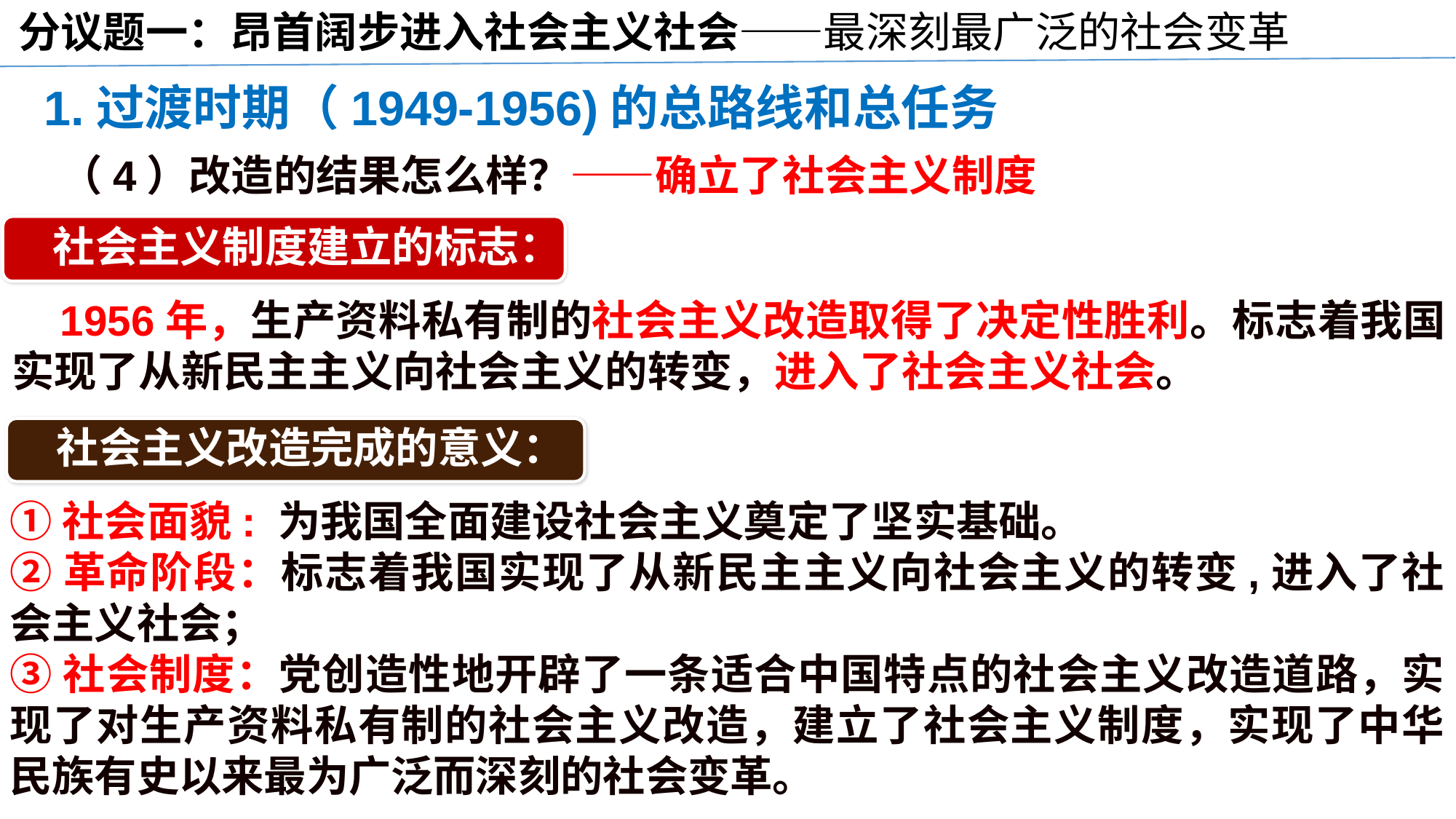

分议题一：昂首阔步进入社会主义社会——最深刻最广泛的社会变革
1.过渡时期（1949-1956)的总路线和总任务
（4）改造的结果怎么样？——确立了社会主义制度
社会主义制度建立的标志：

    1956年，生产资料私有制的社会主义改造取得了决定性胜利。标志着我国实现了从新民主主义向社会主义的转变，进入了社会主义社会。
社会主义改造完成的意义：

①社会面貌: 为我国全面建设社会主义奠定了坚实基础。
②革命阶段：标志着我国实现了从新民主主义向社会主义的转变,进入了社会主义社会；
③社会制度：党创造性地开辟了一条适合中国特点的社会主义改造道路，实现了对生产资料私有制的社会主义改造，建立了社会主义制度，实现了中华民族有史以来最为广泛而深刻的社会变革。